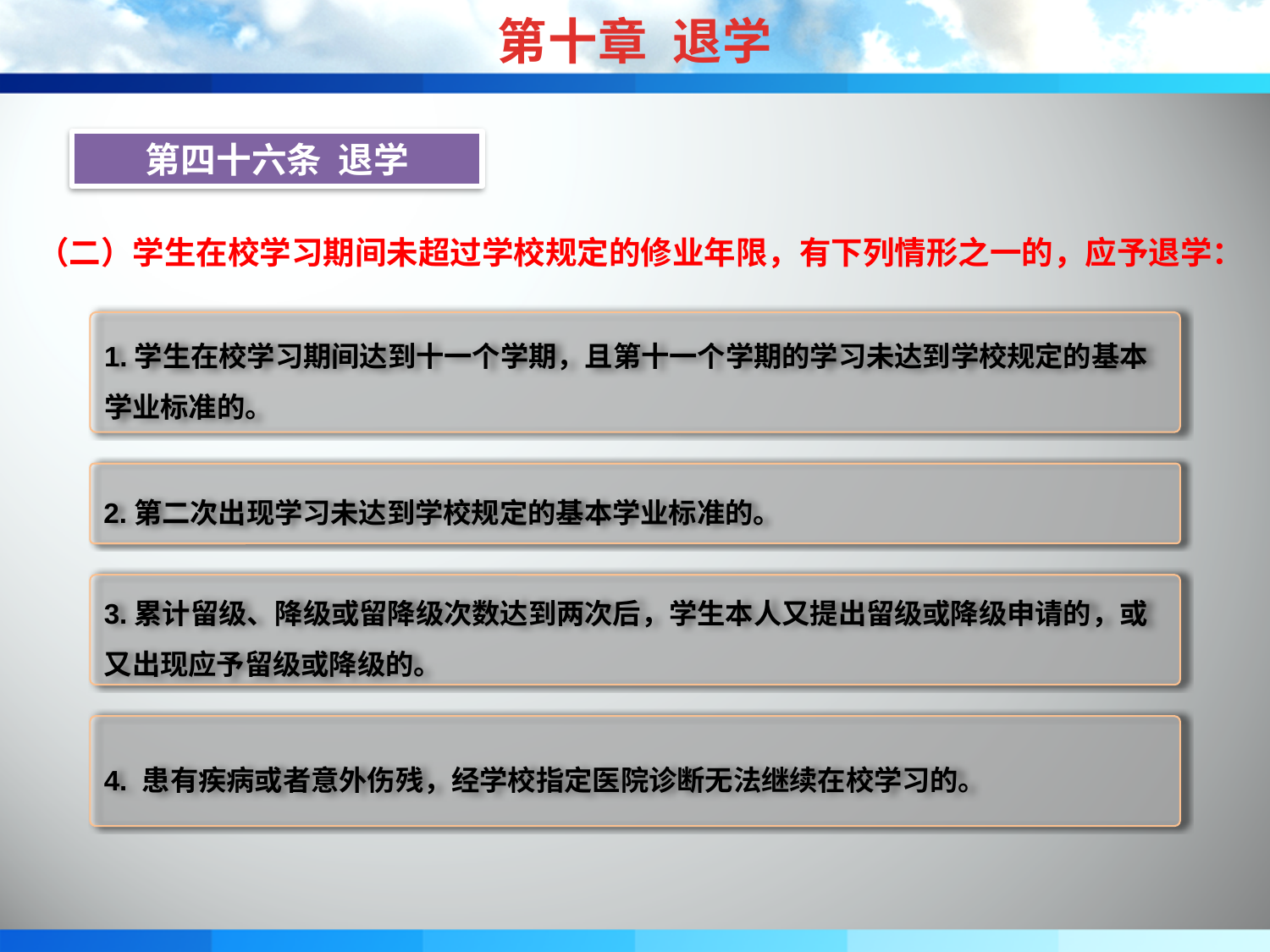

第十章  退学
第四十六条  退学
（二）学生在校学习期间未超过学校规定的修业年限，有下列情形之一的，应予退学：
1.学生在校学习期间达到十一个学期，且第十一个学期的学习未达到学校规定的基本学业标准的。
2.第二次出现学习未达到学校规定的基本学业标准的。
3.累计留级、降级或留降级次数达到两次后，学生本人又提出留级或降级申请的，或又出现应予留级或降级的。
4. 患有疾病或者意外伤残，经学校指定医院诊断无法继续在校学习的。